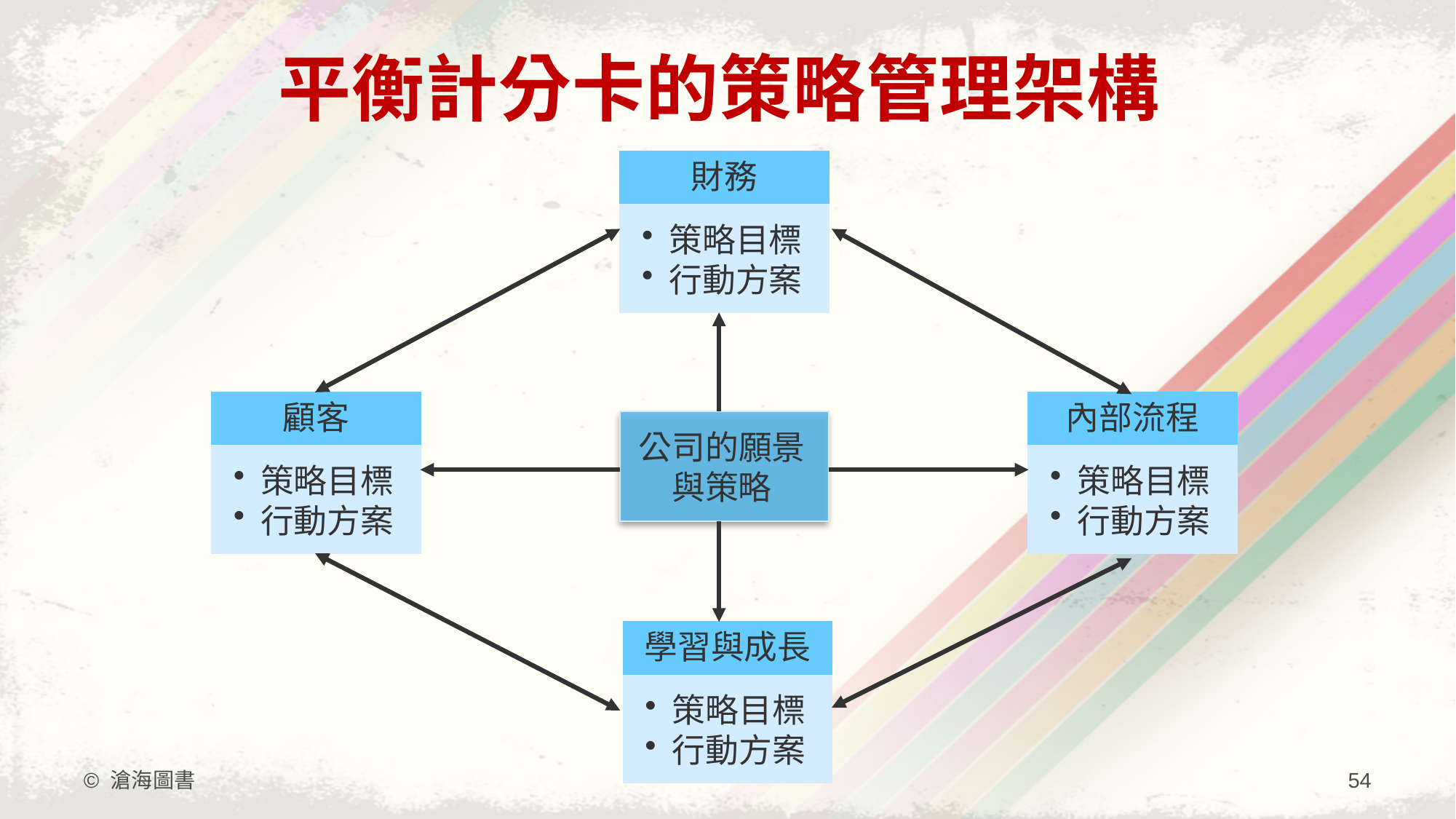

# 平衡計分卡的策略管理架構
財務
策略目標
行動方案
顧客
策略目標
行動方案
內部流程
策略目標
行動方案
公司的願景與策略
學習與成長
策略目標
行動方案
© 滄海圖書
54